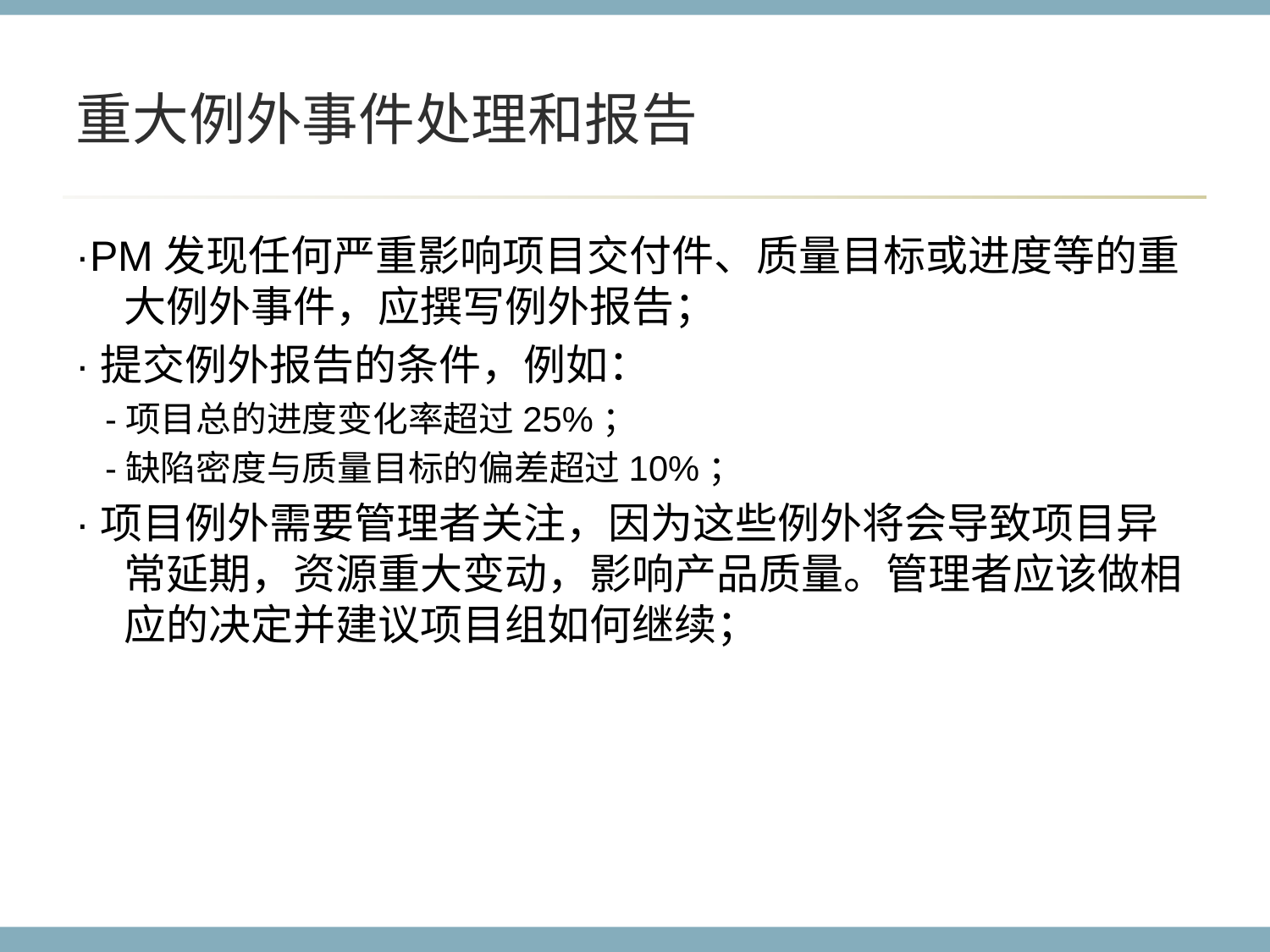

# 重大例外事件处理和报告
·PM发现任何严重影响项目交付件、质量目标或进度等的重大例外事件，应撰写例外报告；
·提交例外报告的条件，例如：
   -项目总的进度变化率超过25%；
   -缺陷密度与质量目标的偏差超过10%；
·项目例外需要管理者关注，因为这些例外将会导致项目异常延期，资源重大变动，影响产品质量。管理者应该做相应的决定并建议项目组如何继续；